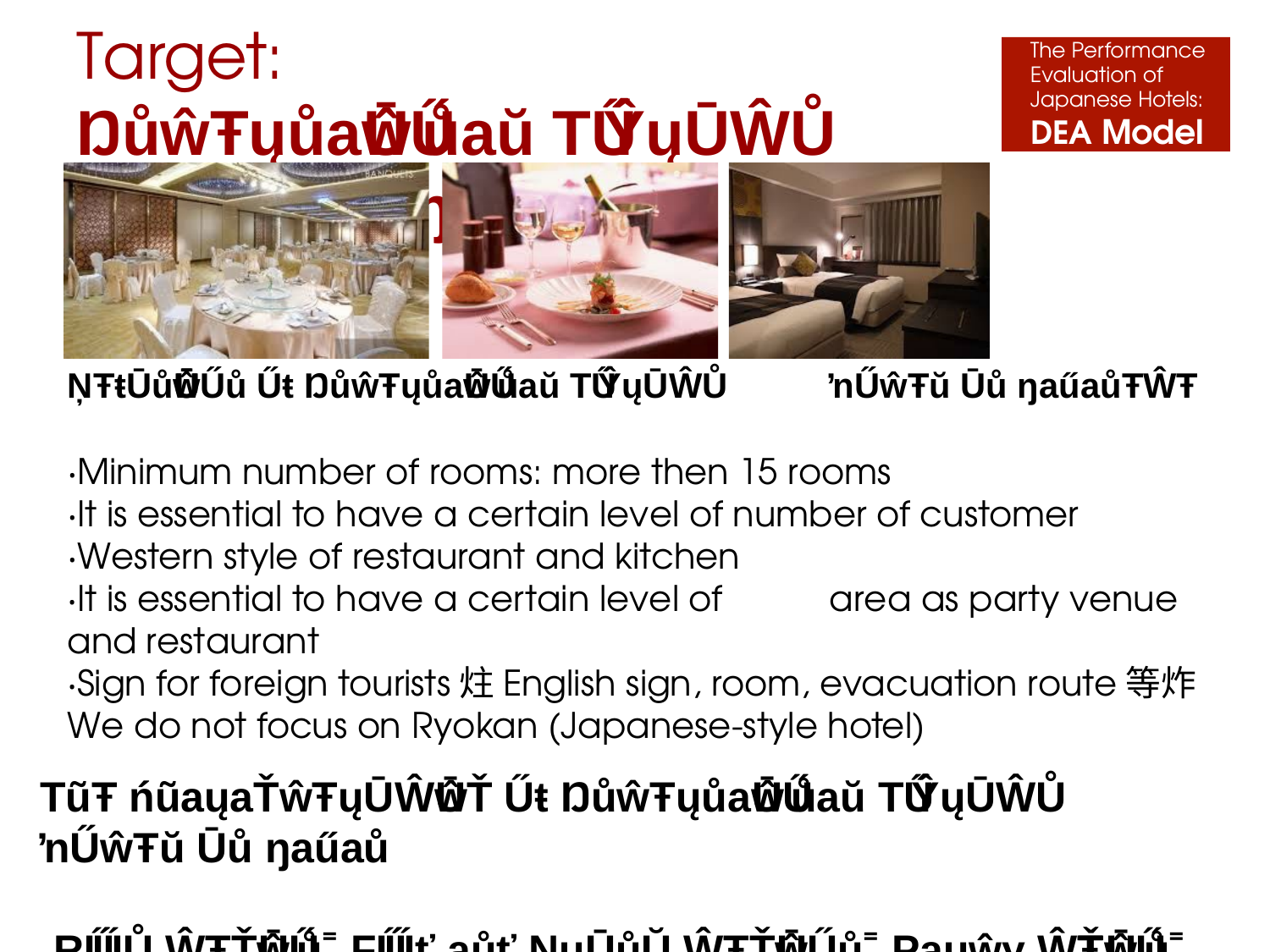

Target:
ŊůŵŦųůaŵŪŰůaŭ TŰŶųŪŴŮ	ŉŰŵŦŭ Ūů ŋaűaů
The Performance Evaluation of Japanese Hotels:
DEA Model

ŅŦŧŪůŪŵŪŰů Űŧ ŊůŵŦųůaŵŪŰůaŭ TŰŶųŪŴŮ	ŉŰŵŦŭ Ūů ŋaűaůŦŴŦ

‧Minimum number of rooms: more then 15 rooms
‧It is essential to have a certain level of number of customer
‧Western style of restaurant and kitchen
‧It is essential to have a certain level of	area as party venue and restaurant
‧Sign for foreign tourists炷English sign, room, evacuation route等炸 We do not focus on Ryokan (Japanese-style hotel)
TũŦ ńũaųaŤŵŦųŪŴŵŪŤ Űŧ ŊůŵŦųůaŵŪŰůaŭ TŰŶųŪŴŮ ŉŰŵŦŭ Ūů ŋaűaů

ˬRŰŰŮ ŴŦŤŵŪŰů˭ˬFŰŰť aůť ŅųŪůŬ ŴŦŤŵŪŰů˭ˬPaųŵy ŴŦŤŵŪŰů˭